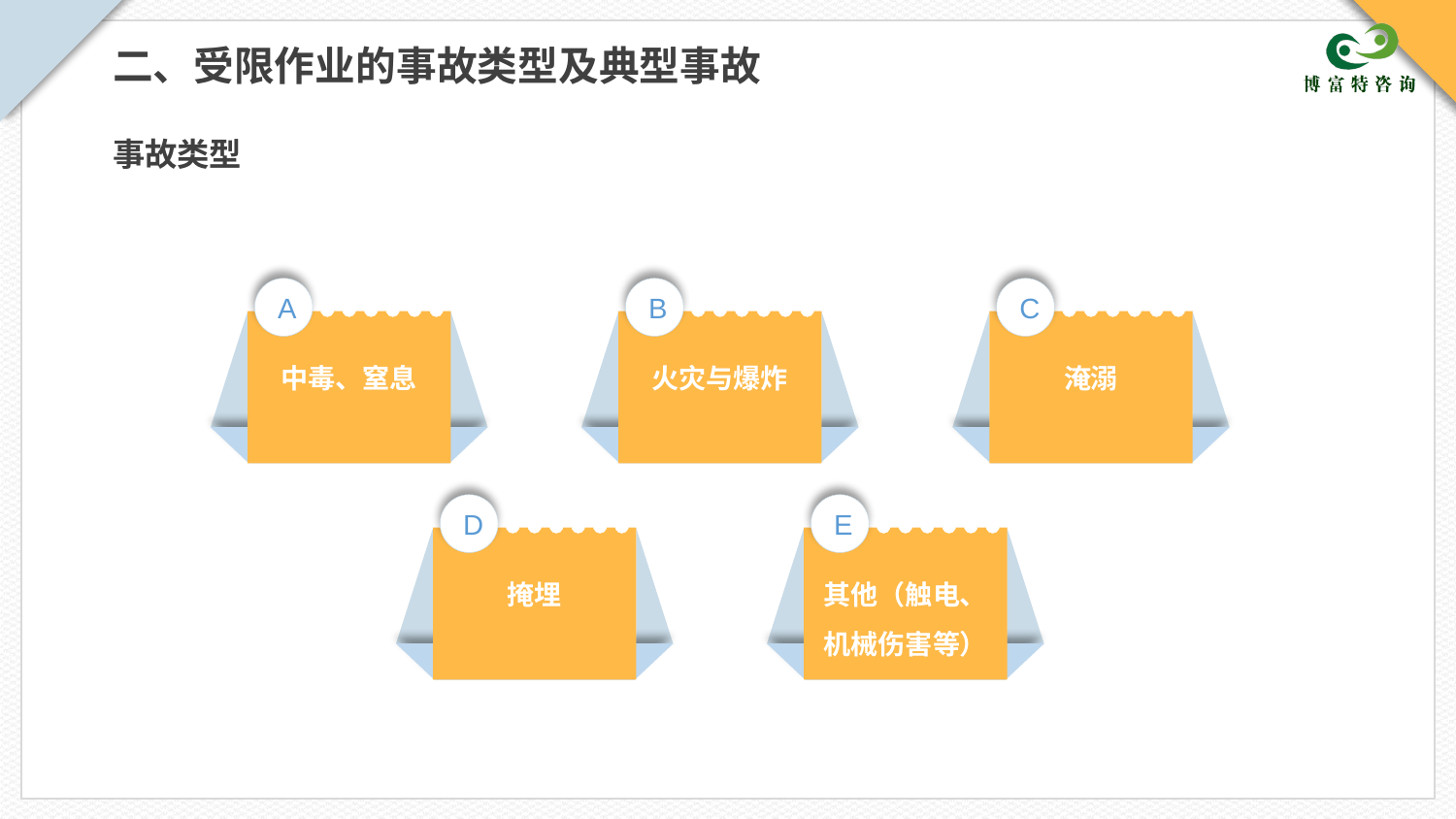

二、受限作业的事故类型及典型事故
事故类型
A
B
C

中毒、窒息

火灾与爆炸

淹溺

D
E

掩埋

其他（触电、机械伤害等）